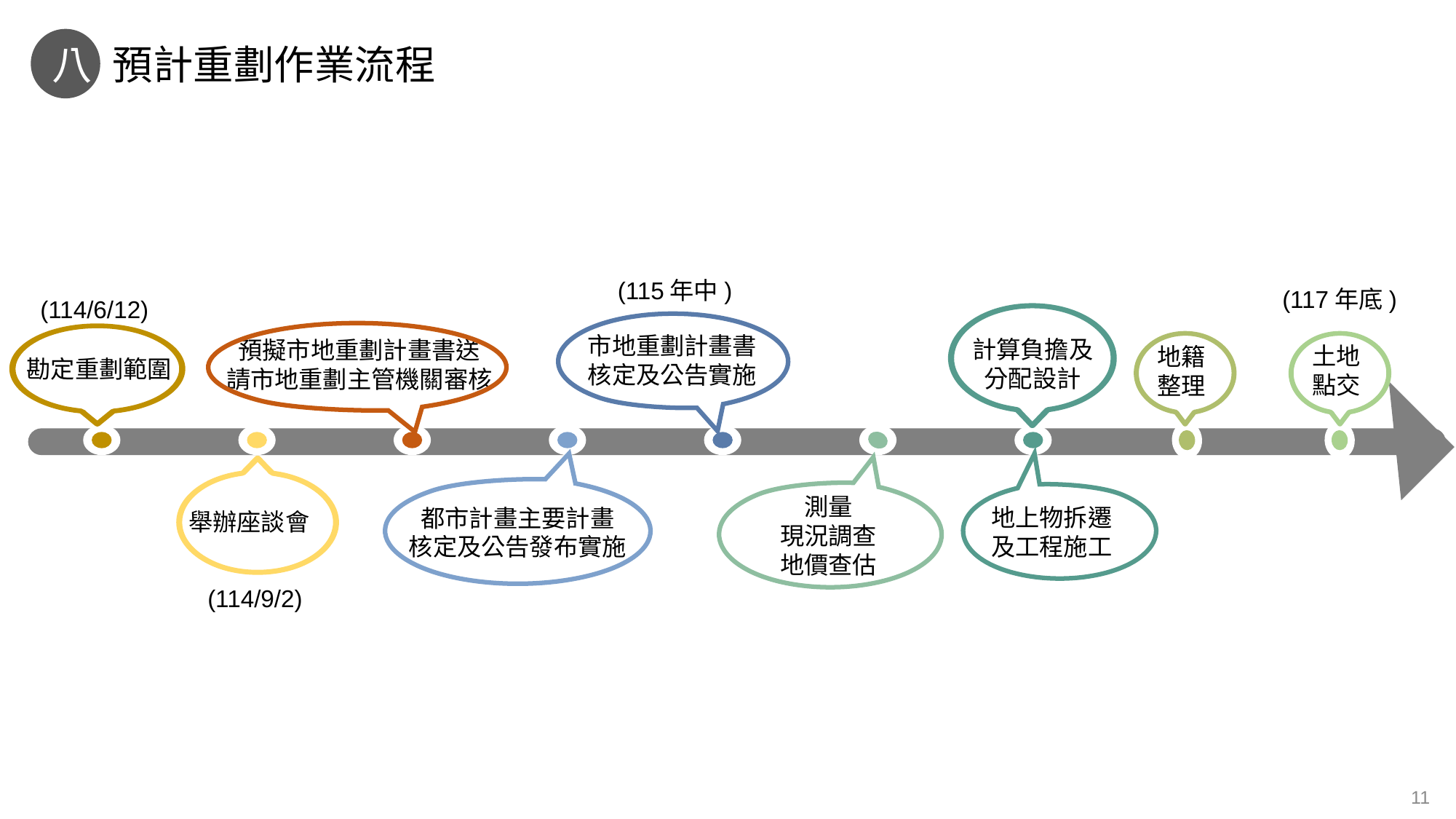

八
預計重劃作業流程
(115年中)
(117年底)
(114/6/12)

市地重劃計畫書
核定及公告實施

計算負擔及
分配設計
預擬市地重劃計畫書送
請市地重劃主管機關審核

土地
點交
地籍
整理
勘定重劃範圍

測量
現況調查
地價查估
地上物拆遷
及工程施工
都市計畫主要計畫
核定及公告發布實施
舉辦座談會
(114/9/2)
11